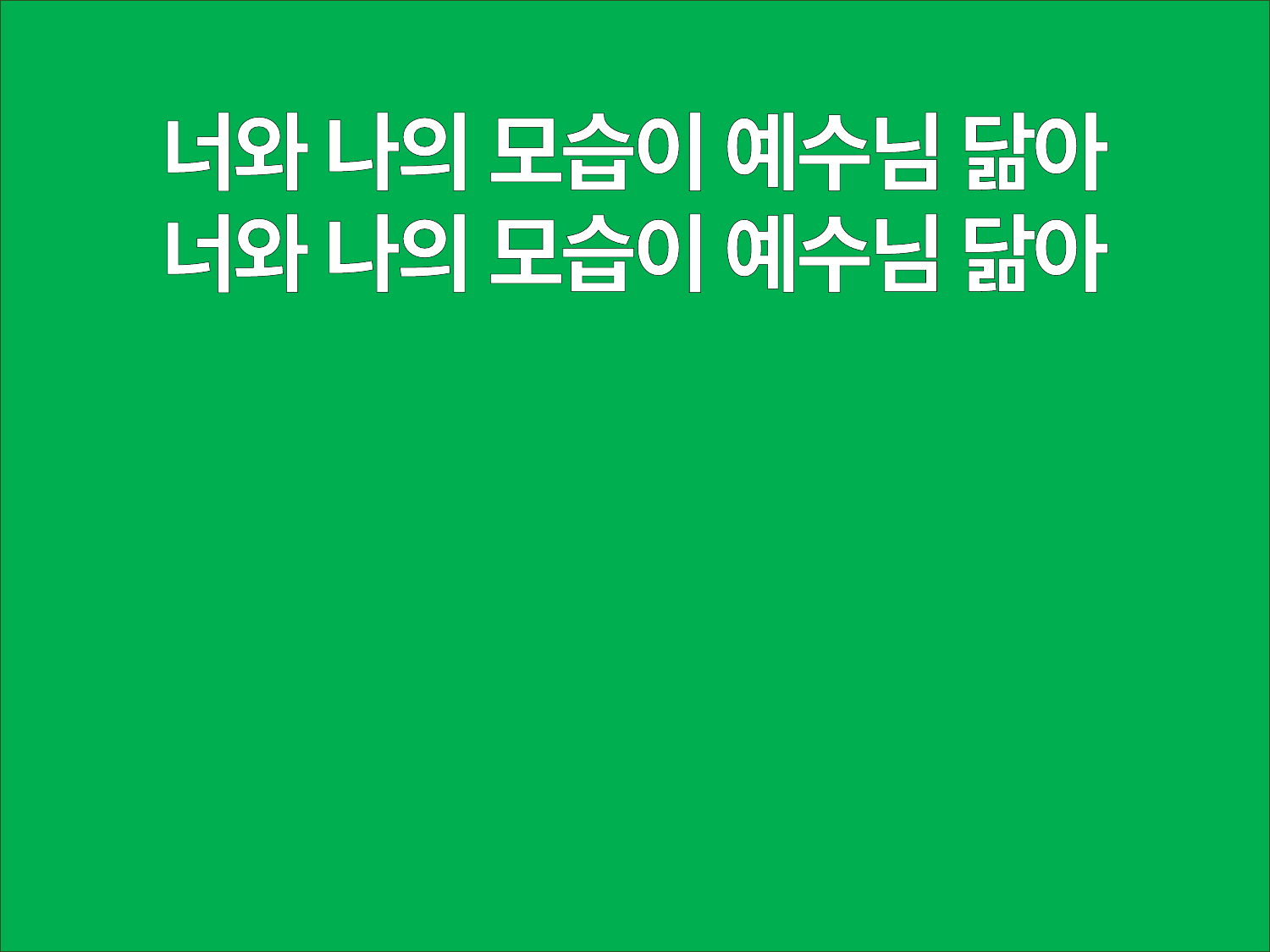

너와 나의 모습이 예수님 닮아
너와 나의 모습이 예수님 닮아